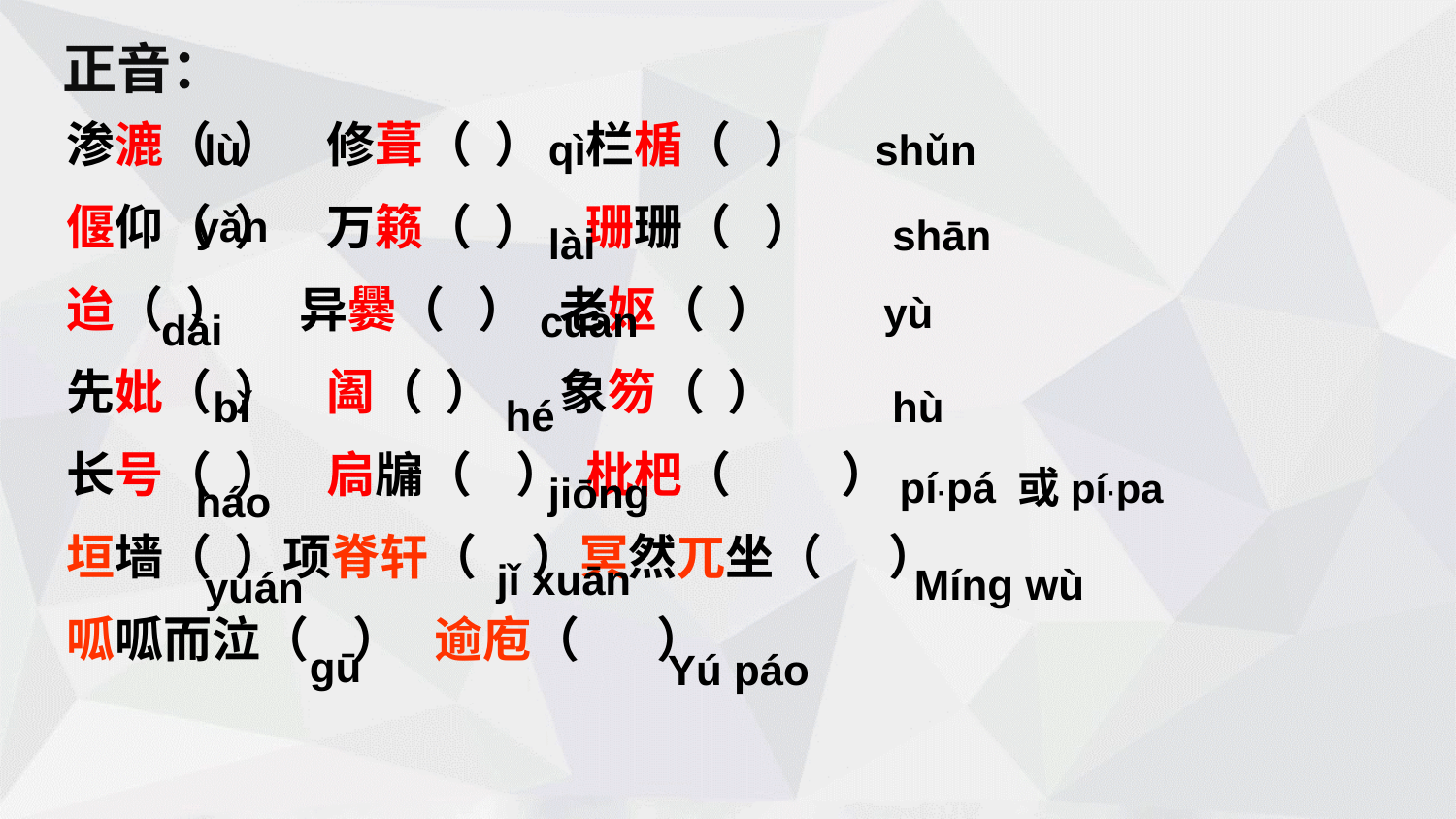

正音：
渗漉（  ）    修葺（  ）    栏楯（   ）
偃仰（  ）    万籁（  ）    珊珊（   ）
迨（  ）      异爨（   ）   老妪（  ）
先妣（  ）    阖（  ）      象笏（  ）
长号（  ）    扃牖（    ）  枇杷（          ）
垣墙（  ）项脊轩（     ）冥然兀坐（      ）
呱呱而泣（    ）   逾庖（       ）
lù
qì
shǔn
yǎn
shān
lài
yù
cuàn
dài
bǐ
hù
hé
pí·pá 或pí·pa
jiōng
háo
jǐ xuān
Míng wù
yuán
gū
Yú páo